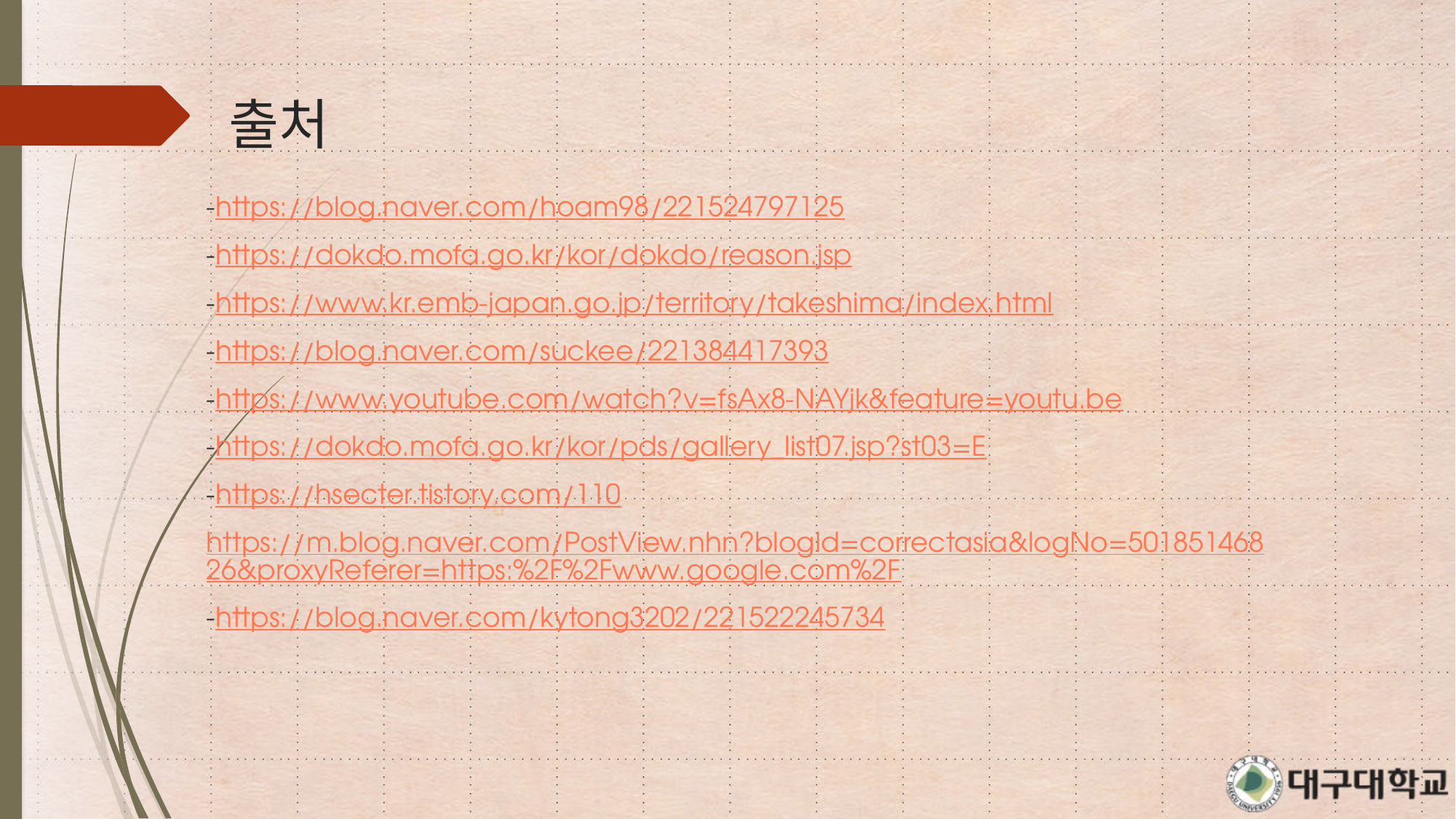

# 출처
-https://blog.naver.com/hoam98/221524797125
-https://dokdo.mofa.go.kr/kor/dokdo/reason.jsp
-https://www.kr.emb-japan.go.jp/territory/takeshima/index.html
-https://blog.naver.com/suckee/221384417393
-https://www.youtube.com/watch?v=fsAx8-NAYjk&feature=youtu.be
-https://dokdo.mofa.go.kr/kor/pds/gallery_list07.jsp?st03=E
-https://hsecter.tistory.com/110
https://m.blog.naver.com/PostView.nhn?blogId=correctasia&logNo=50185146826&proxyReferer=https:%2F%2Fwww.google.com%2F
-https://blog.naver.com/kytong3202/221522245734